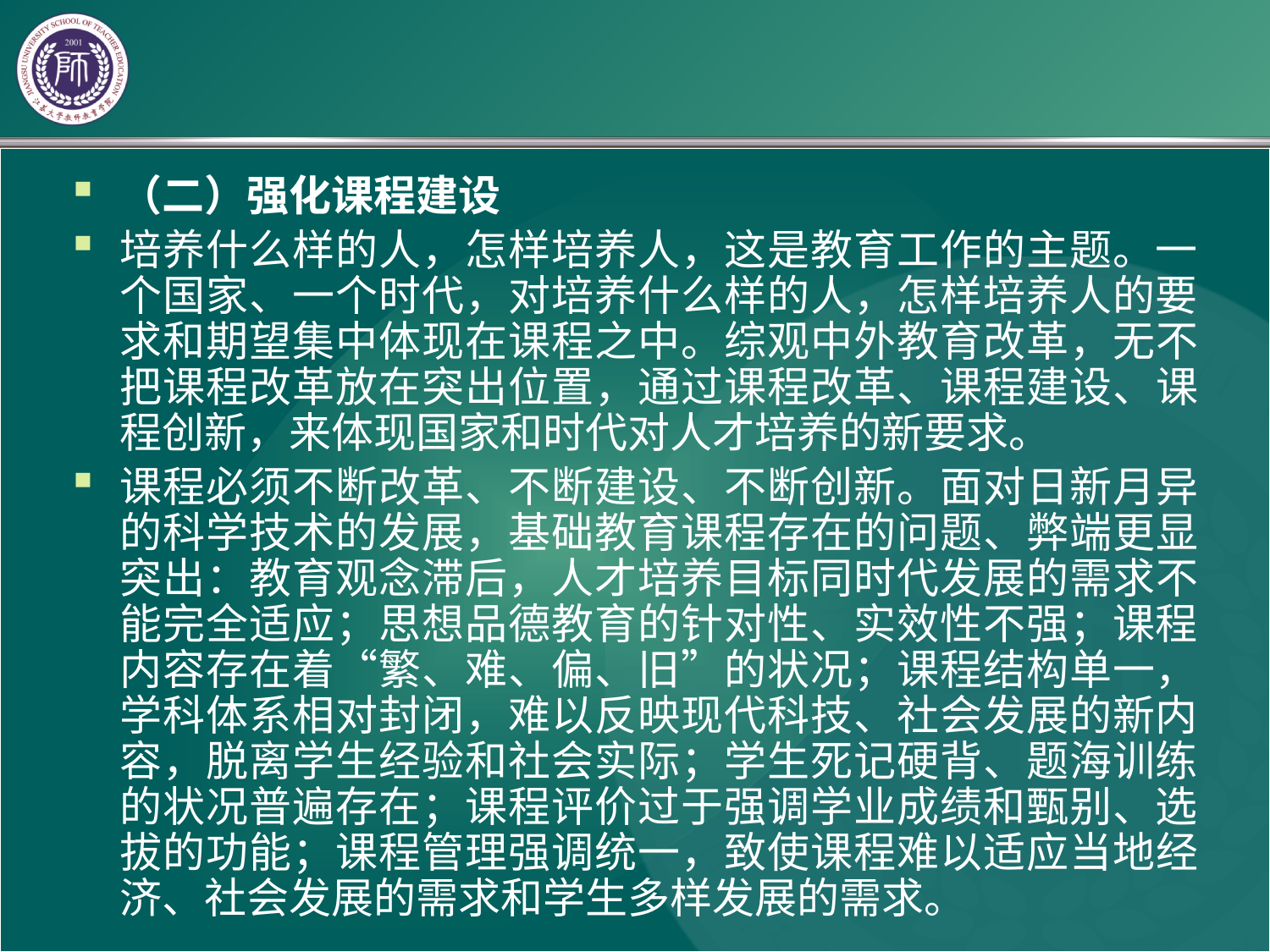

#
（二）强化课程建设
培养什么样的人，怎样培养人，这是教育工作的主题。一个国家、一个时代，对培养什么样的人，怎样培养人的要求和期望集中体现在课程之中。综观中外教育改革，无不把课程改革放在突出位置，通过课程改革、课程建设、课程创新，来体现国家和时代对人才培养的新要求。
课程必须不断改革、不断建设、不断创新。面对日新月异的科学技术的发展，基础教育课程存在的问题、弊端更显突出：教育观念滞后，人才培养目标同时代发展的需求不能完全适应；思想品德教育的针对性、实效性不强；课程内容存在着“繁、难、偏、旧”的状况；课程结构单一，学科体系相对封闭，难以反映现代科技、社会发展的新内容，脱离学生经验和社会实际；学生死记硬背、题海训练的状况普遍存在；课程评价过于强调学业成绩和甄别、选拔的功能；课程管理强调统一，致使课程难以适应当地经济、社会发展的需求和学生多样发展的需求。